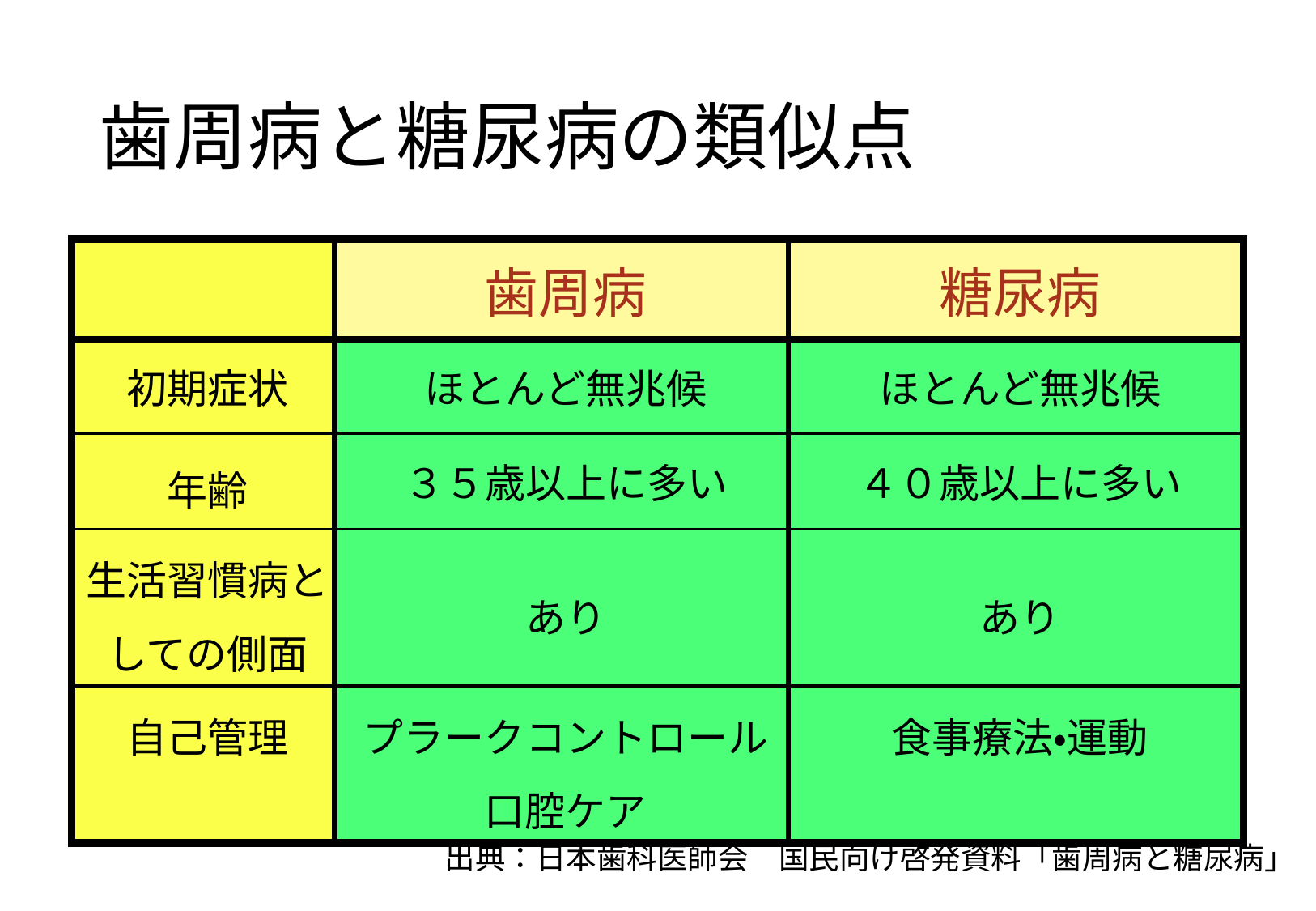

歯周病と糖尿病の類似点
|  | 歯周病 | 糖尿病 |
| --- | --- | --- |
| 初期症状 | ほとんど無兆候 | ほとんど無兆候 |
| 年齢 | ３５歳以上に多い | ４０歳以上に多い |
| 生活習慣病としての側面 | あり | あり |
| 自己管理 | プラークコントロール 口腔ケア | 食事療法・運動 |

出典：日本歯科医師会　国民向け啓発資料「歯周病と糖尿病」